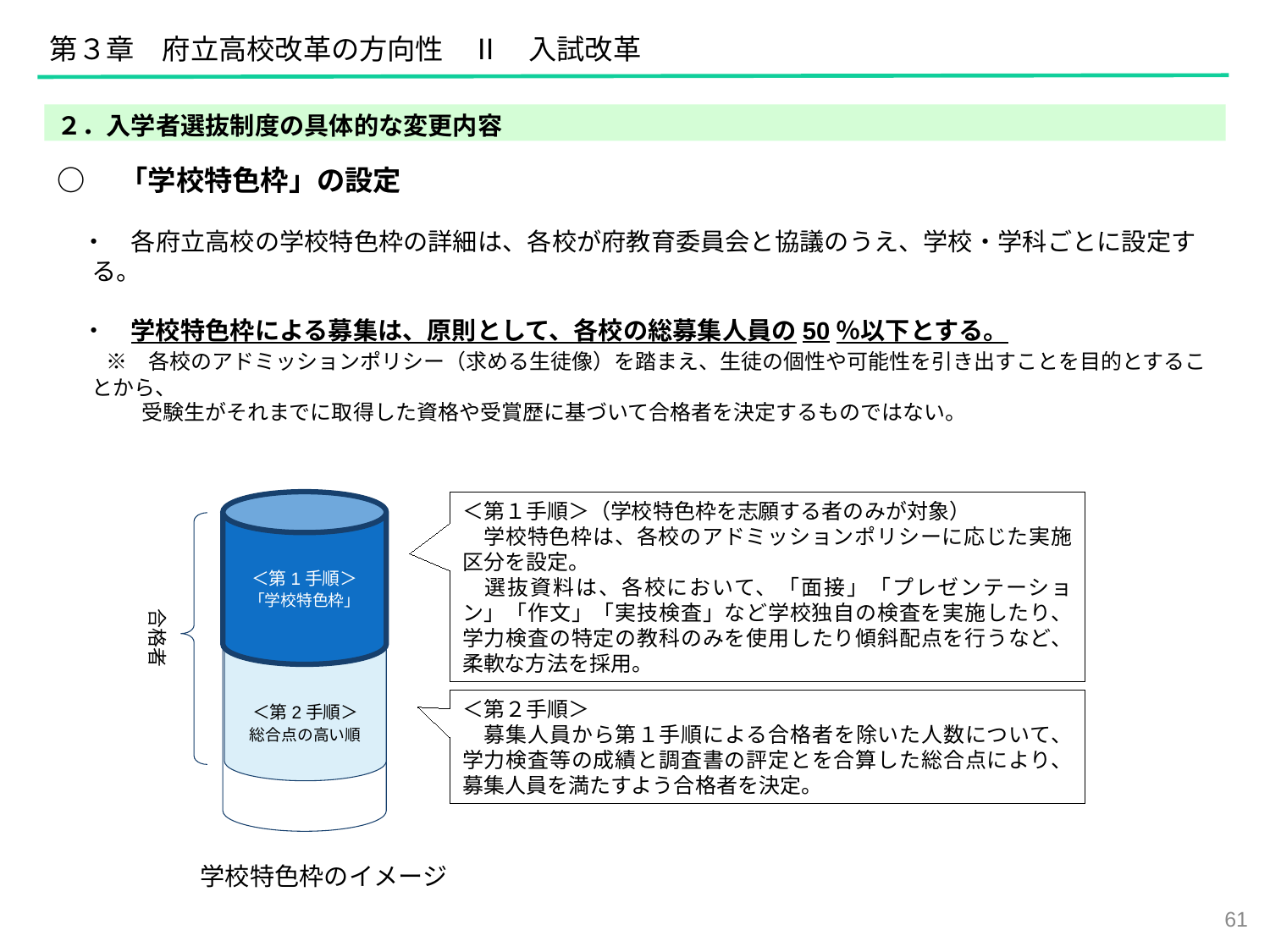

第３章　府立高校改革の方向性　Ⅱ　入試改革
２．入学者選抜制度の具体的な変更内容

○　「学校特色枠」の設定

　・　各府立高校の学校特色枠の詳細は、各校が府教育委員会と協議のうえ、学校・学科ごとに設定する。

　・　学校特色枠による募集は、原則として、各校の総募集人員の50％以下とする。
　　※　各校のアドミッションポリシー（求める生徒像）を踏まえ、生徒の個性や可能性を引き出すことを目的とすることから、
　　　　受験生がそれまでに取得した資格や受賞歴に基づいて合格者を決定するものではない。

＜第1手順＞
「学校特色枠」

合格者

＜第2手順＞
総合点の高い順
＜第１手順＞（学校特色枠を志願する者のみが対象）
　学校特色枠は、各校のアドミッションポリシーに応じた実施区分を設定。
　選抜資料は、各校において、「面接」「プレゼンテーション」「作文」「実技検査」など学校独自の検査を実施したり、学力検査の特定の教科のみを使用したり傾斜配点を行うなど、柔軟な方法を採用。
＜第２手順＞
　募集人員から第１手順による合格者を除いた人数について、学力検査等の成績と調査書の評定とを合算した総合点により、募集人員を満たすよう合格者を決定。
学校特色枠のイメージ
61